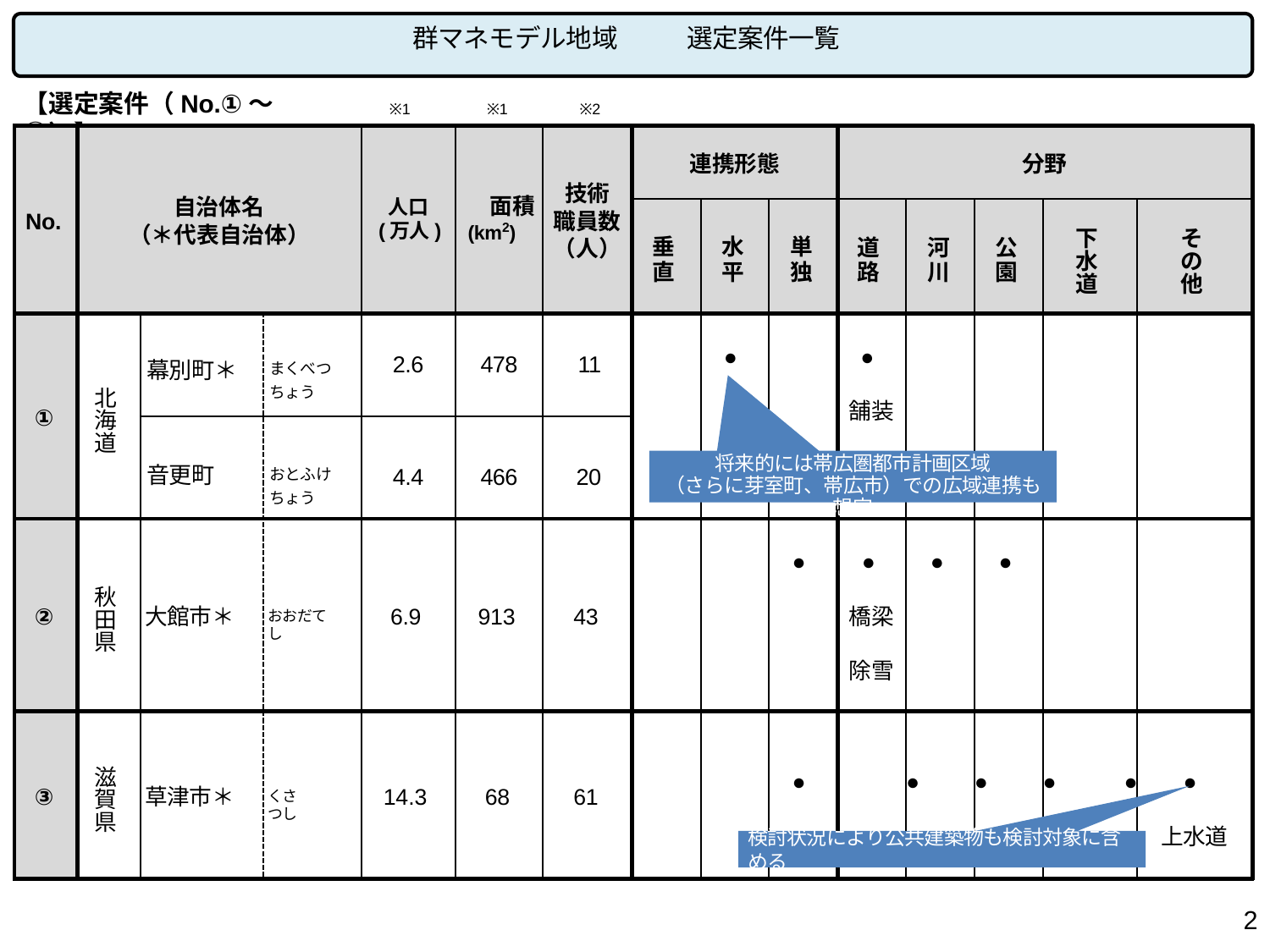

# 群マネモデル地域	選定案件一覧
【選定案件（No.①～③）】
※1
※1
※2

連携形態
分野
技術
職員数
（人）
自治体名
人口	面積
(万人)	(km2)
No.
（＊代表自治体）
下水道
その他
垂	水	単
直	平	独
道	河	公
路	川	園
●
●
| 幕別町＊ | まくべつちょう | 2.6 | 478 | 11 |
| --- | --- | --- | --- | --- |
| 音更町 | おとふけちょう | 4.4 | 466 | 20 |

北海道
舗装
①
将来的には帯広圏都市計画区域
（さらに芽室町、帯広市）での広域連携も想定
●	●	●	●
秋田県
橋梁
②
大館市＊
6.9
913
43
おおだてし
除雪
滋賀県
●	●	●	●	●

検討状況により公共建築物も検討対象に含める
●
③
草津市＊
14.3
68
61
くさつし

上水道
2
※1：人口・面積については、総務省 統計でみる市区町村のすがた2023より事務局作成。人口は2020年時点、面積は2021年時点。
※2：技術職員数については、総務省 地方公共団体定員管理調査結果(2022年4月時点)等より事務局作成。技術系職員とは、一般行政部門の職員のうち、土木技師・建築技師の合計。